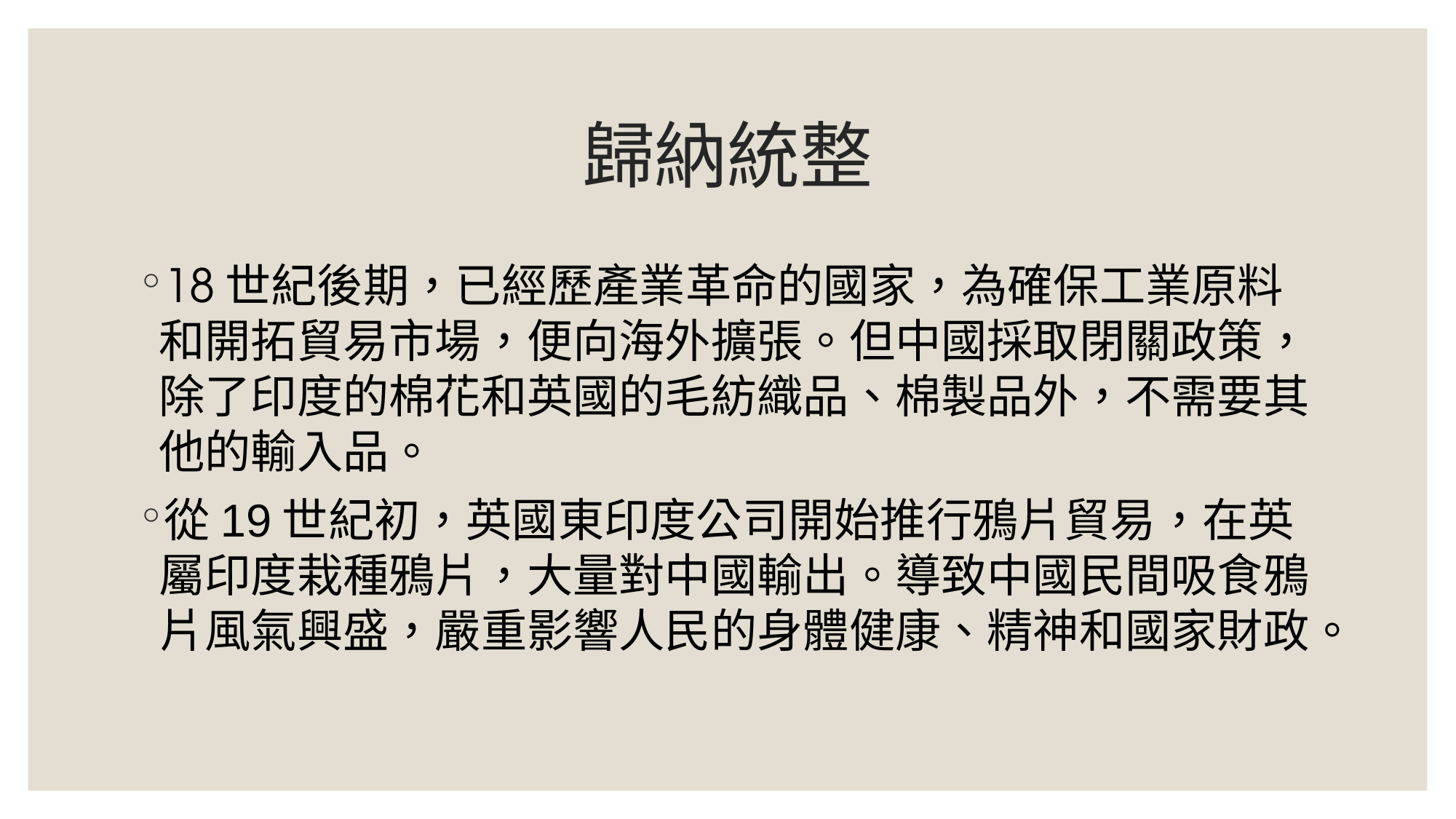

# 歸納統整
18世紀後期，已經歷產業革命的國家，為確保工業原料和開拓貿易市場，便向海外擴張。但中國採取閉關政策，除了印度的棉花和英國的毛紡織品、棉製品外，不需要其他的輸入品。
從19世紀初，英國東印度公司開始推行鴉片貿易，在英屬印度栽種鴉片，大量對中國輸出。導致中國民間吸食鴉片風氣興盛，嚴重影響人民的身體健康、精神和國家財政。